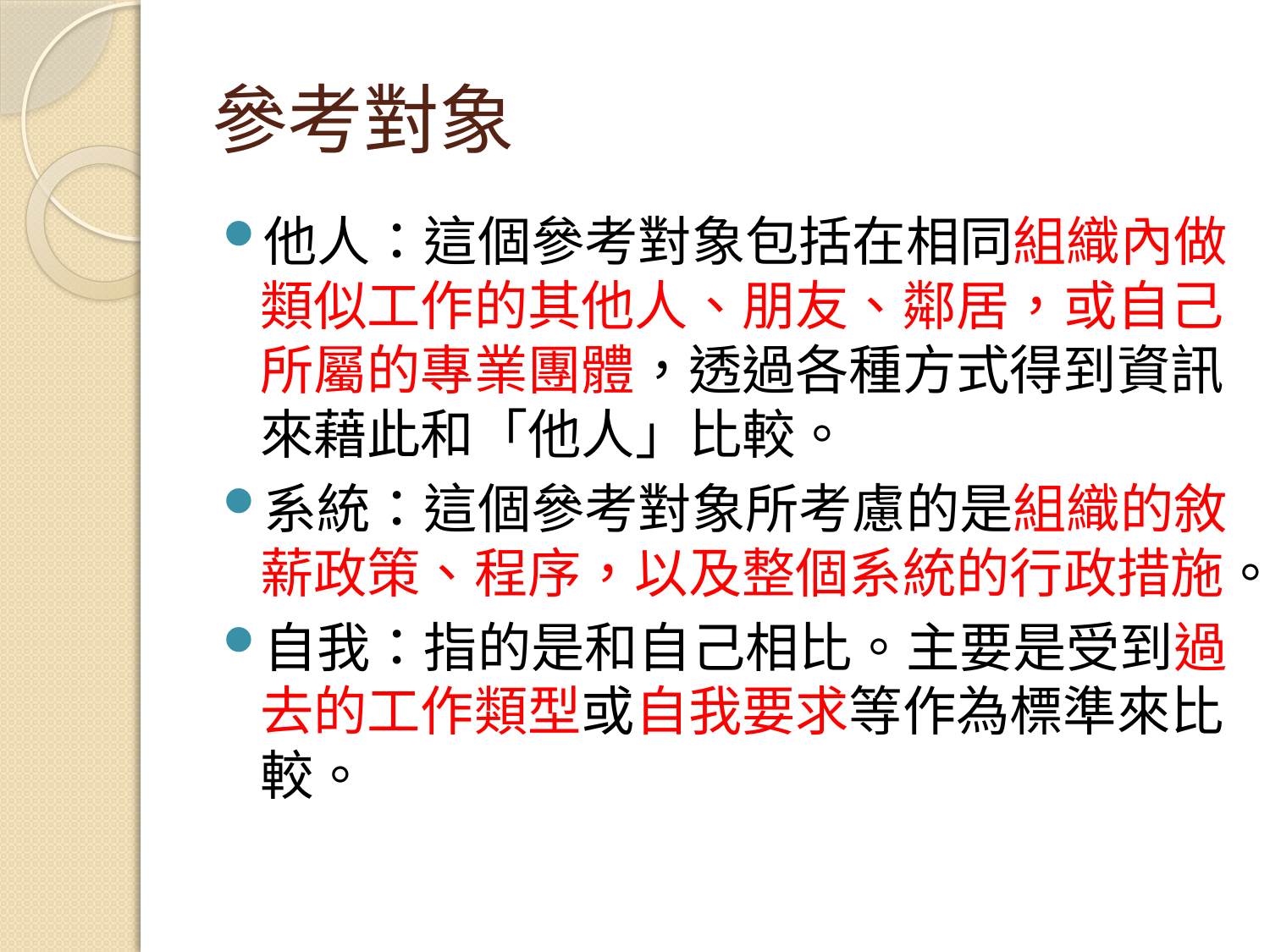

# 參考對象
他人：這個參考對象包括在相同組織內做類似工作的其他人、朋友、鄰居，或自己所屬的專業團體，透過各種方式得到資訊來藉此和「他人」比較。
系統：這個參考對象所考慮的是組織的敘薪政策、程序，以及整個系統的行政措施。
自我：指的是和自己相比。主要是受到過去的工作類型或自我要求等作為標準來比較。